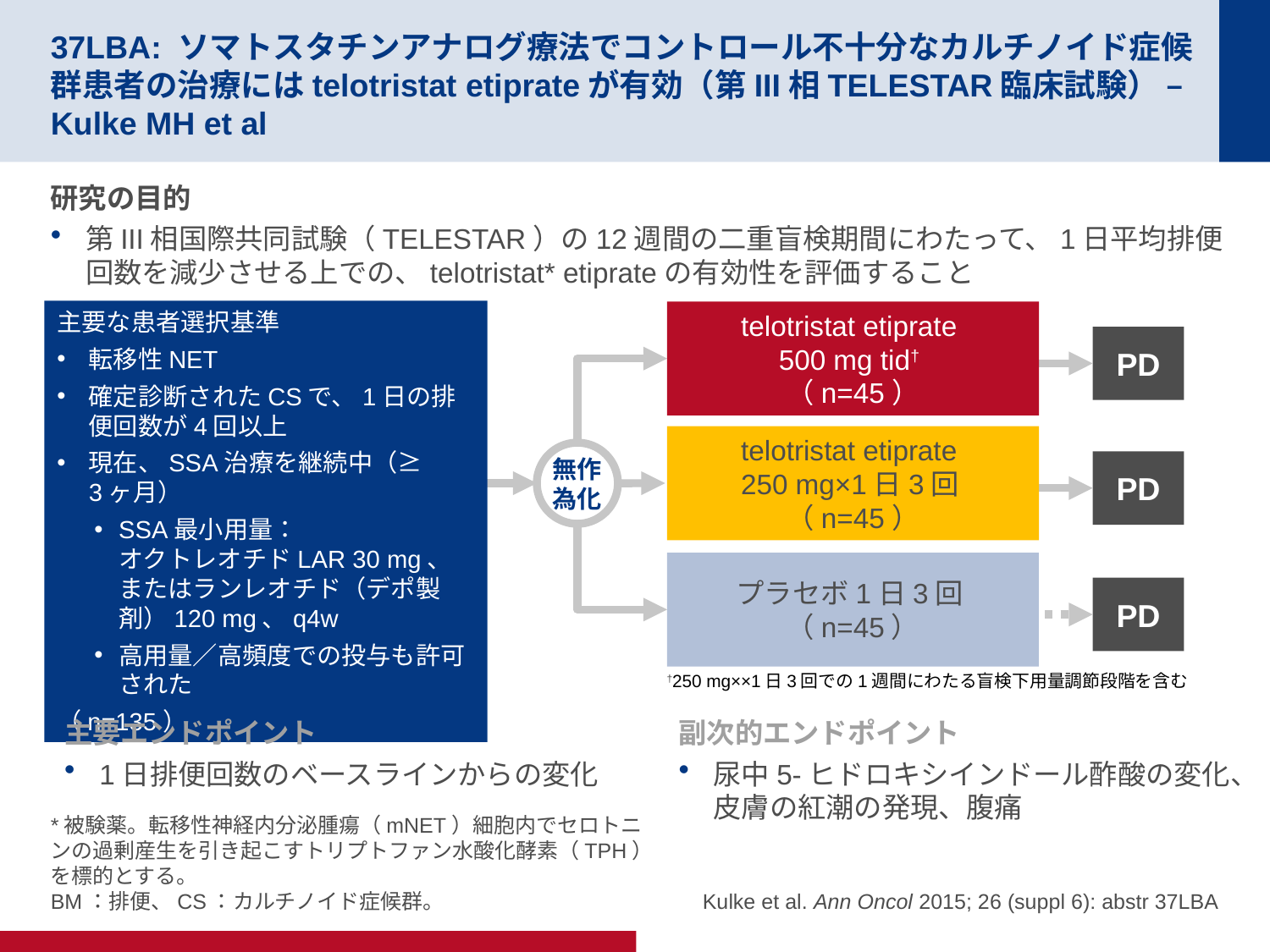

# 37LBA: ソマトスタチンアナログ療法でコントロール不十分なカルチノイド症候群患者の治療にはtelotristat etiprateが有効（第III相TELESTAR臨床試験） – Kulke MH et al
研究の目的
第III相国際共同試験（TELESTAR）の12週間の二重盲検期間にわたって、1日平均排便回数を減少させる上での、telotristat* etiprateの有効性を評価すること
主要な患者選択基準
転移性NET
確定診断されたCSで、1日の排便回数が4回以上
現在、SSA治療を継続中（≥ 3ヶ月）
SSA最小用量：
オクトレオチドLAR 30 mg、またはランレオチド（デポ製剤）120 mg、q4w
高用量／高頻度での投与も許可された
（n=135）
telotristat etiprate
500 mg tid†
（n=45）
PD
telotristat etiprate
250 mg×1日3回
（n=45）
無作
為化
PD
プラセボ1日3回
（n=45）
PD
†250 mg××1日3回での1週間にわたる盲検下用量調節段階を含む
主要エンドポイント
1日排便回数のベースラインからの変化
副次的エンドポイント
尿中5-ヒドロキシインドール酢酸の変化、皮膚の紅潮の発現、腹痛
*被験薬。転移性神経内分泌腫瘍（mNET）細胞内でセロトニンの過剰産生を引き起こすトリプトファン水酸化酵素（TPH）を標的とする。
BM：排便、CS：カルチノイド症候群。
Kulke et al. Ann Oncol 2015; 26 (suppl 6): abstr 37LBA